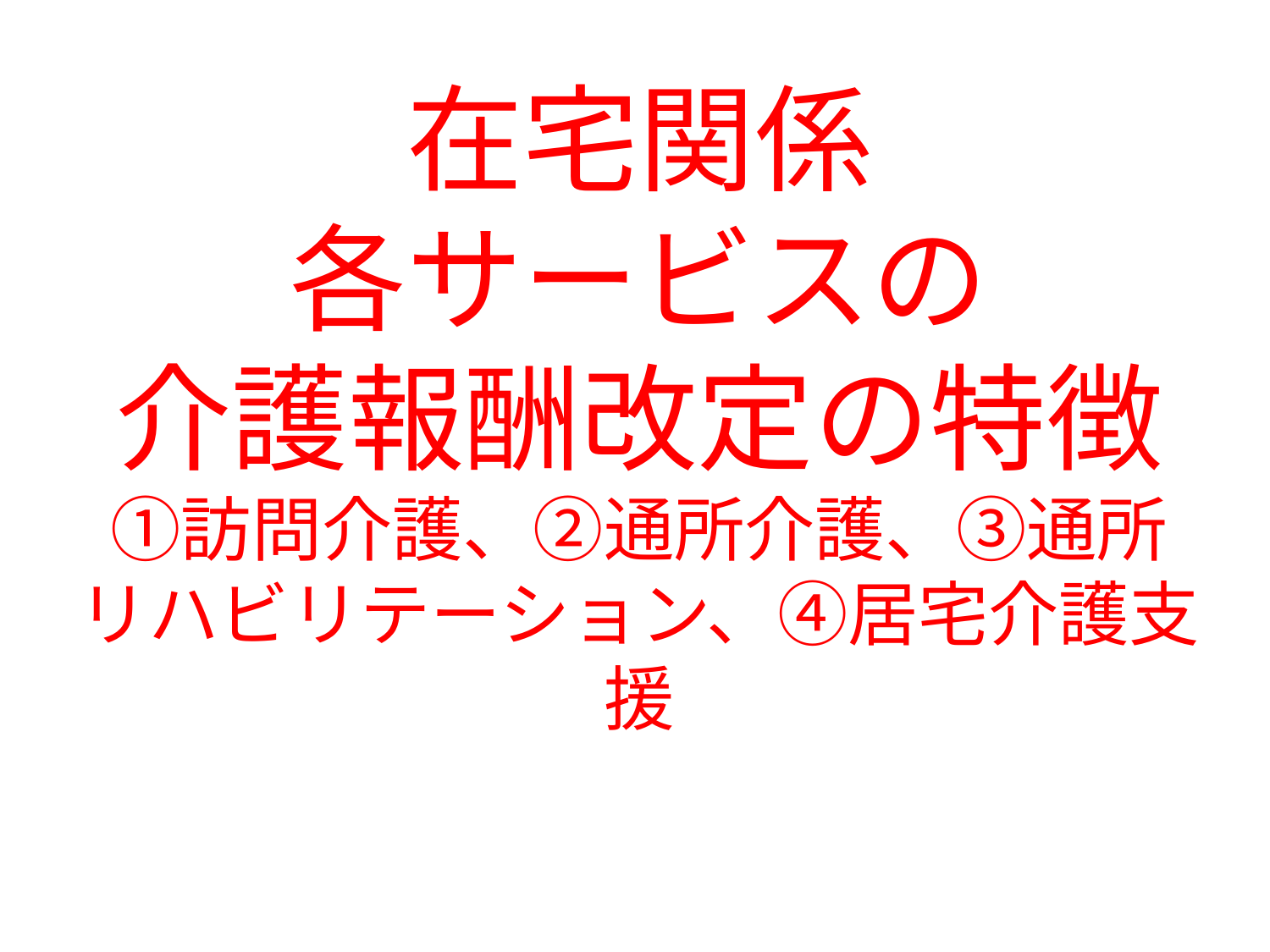

# 在宅関係 各サービスの 介護報酬改定の特徴 ①訪問介護、②通所介護、③通所リハビリテーション、④居宅介護支援